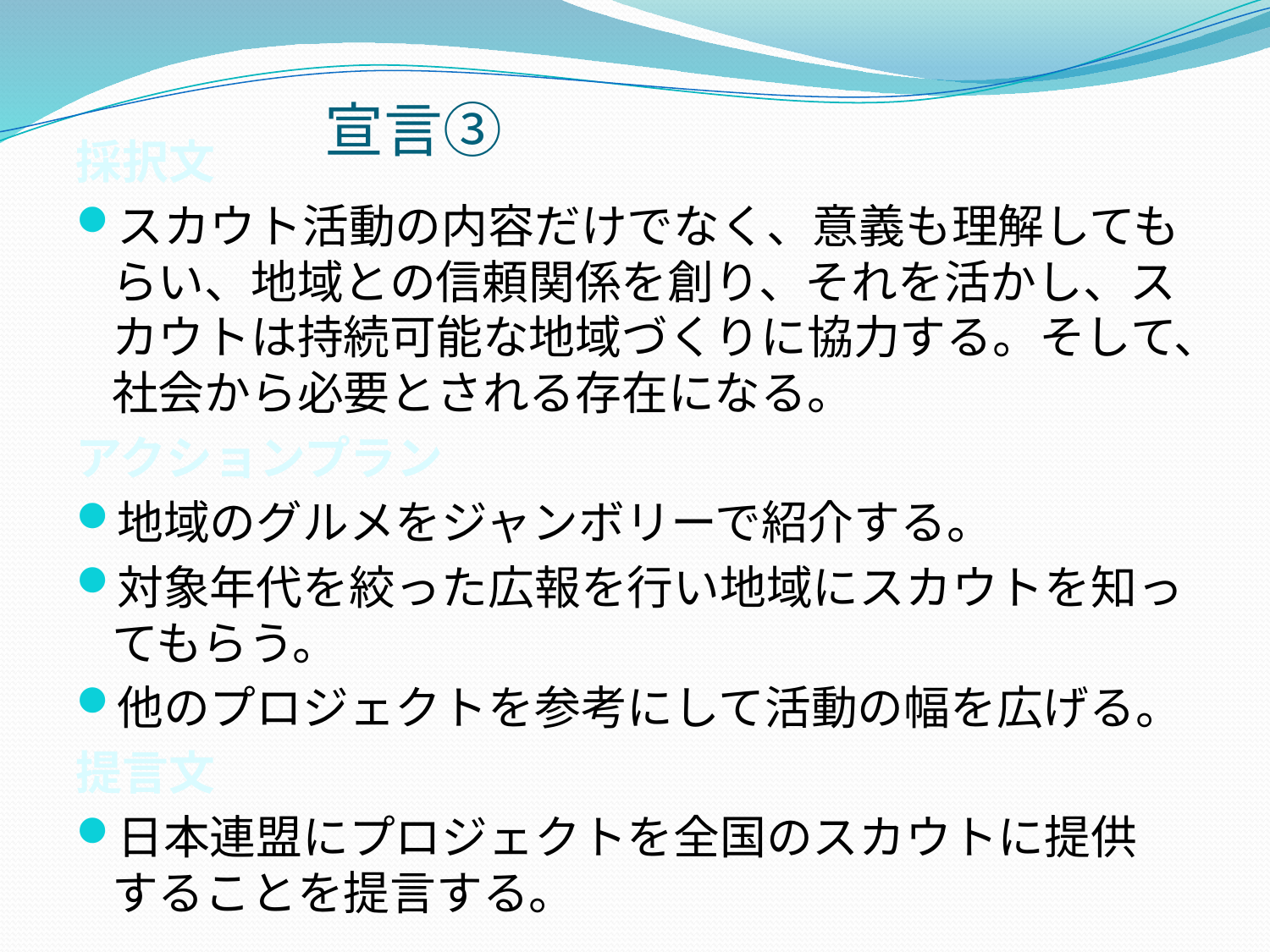

# 宣言③
採択文
スカウト活動の内容だけでなく、意義も理解してもらい、地域との信頼関係を創り、それを活かし、スカウトは持続可能な地域づくりに協力する。そして、社会から必要とされる存在になる。
アクションプラン
地域のグルメをジャンボリーで紹介する。
対象年代を絞った広報を行い地域にスカウトを知ってもらう。
他のプロジェクトを参考にして活動の幅を広げる。
提言文
日本連盟にプロジェクトを全国のスカウトに提供することを提言する。